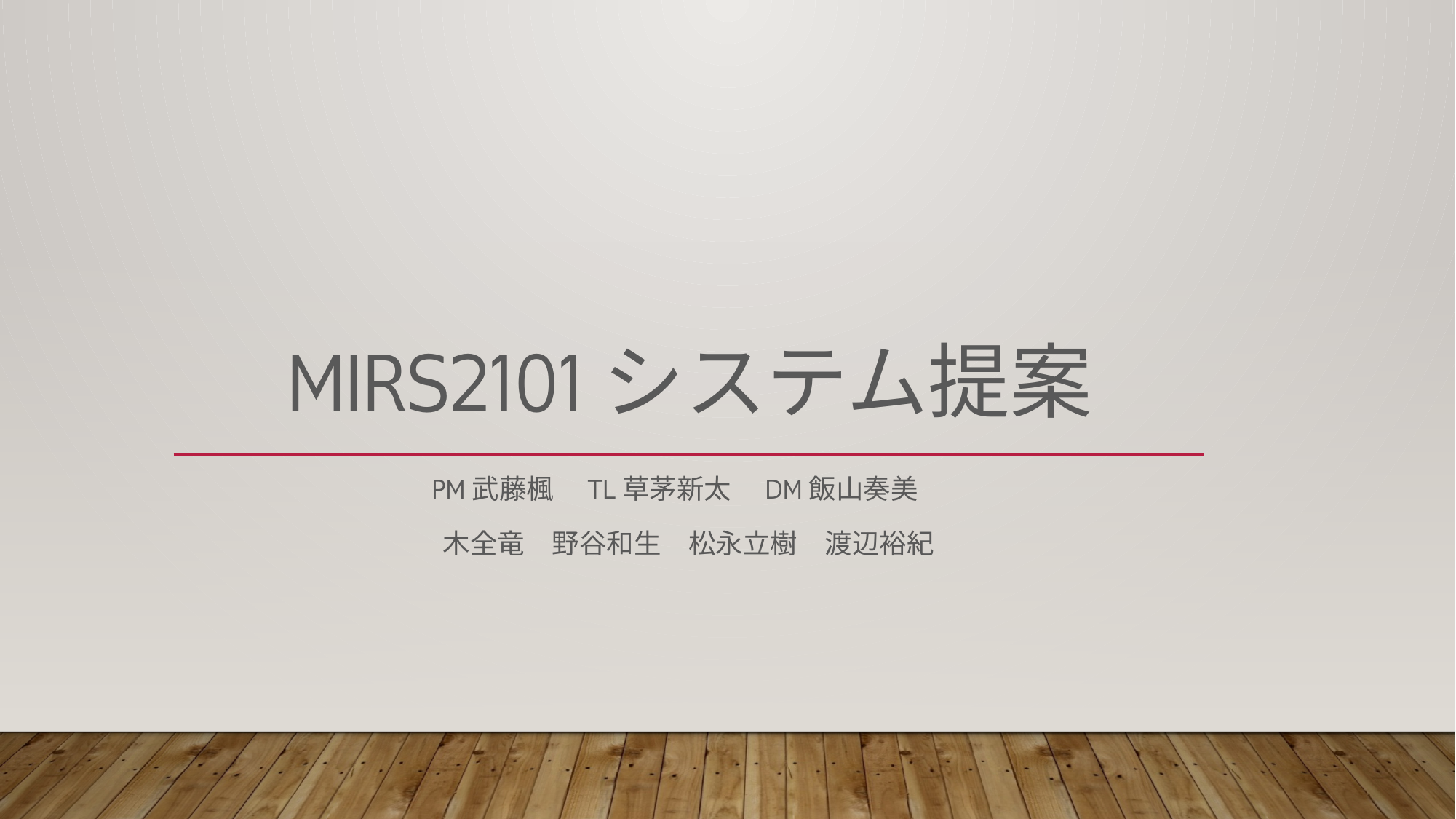

# MIRS2101システム提案
PM武藤楓　TL草茅新太　DM飯山奏美
木全竜　野谷和生　松永立樹　渡辺裕紀